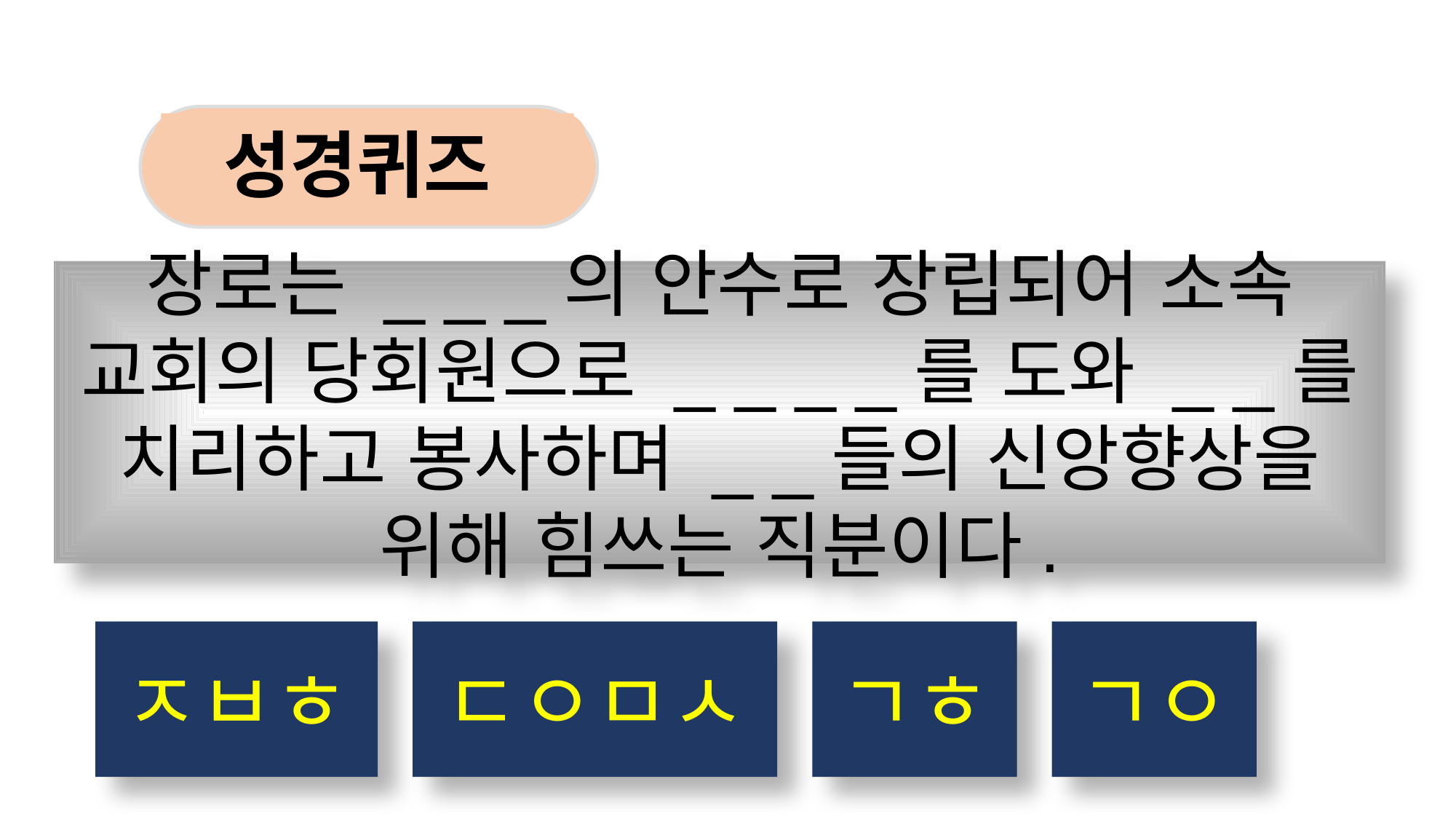

성경퀴즈
장로는 _ _ _의 안수로 장립되어 소속 교회의 당회원으로 _ _ _ _를 도와 _ _를 치리하고 봉사하며 _ _들의 신앙향상을 위해 힘쓰는 직분이다.
ㅈㅂㅎ
ㄷㅇㅁㅅ
ㄱㅎ
ㄱㅇ